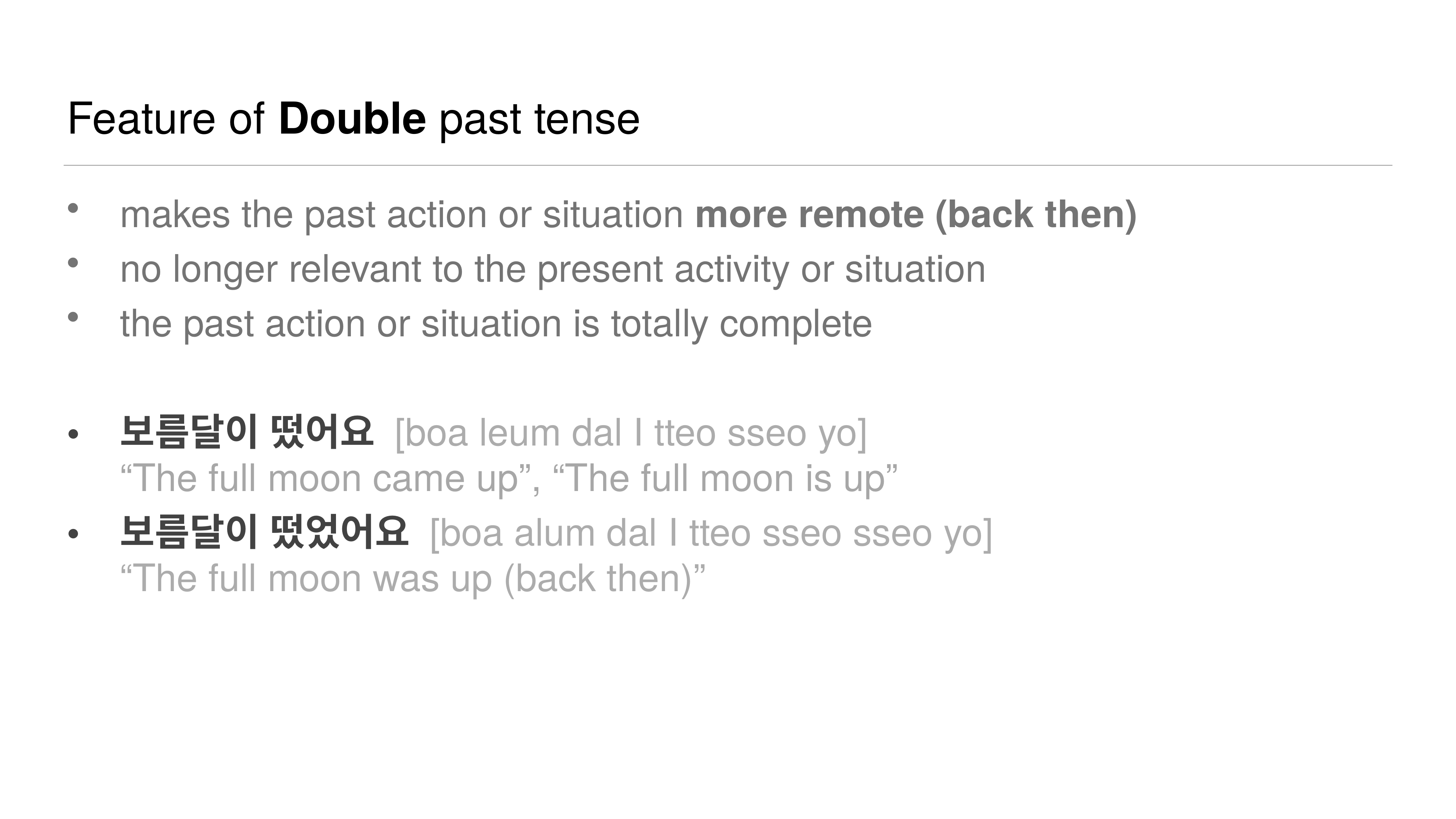

# Feature of Double past tense
makes the past action or situation more remote (back then)
no longer relevant to the present activity or situation
the past action or situation is totally complete

보름달이 떴어요 [boa leum dal I tteo sseo yo]
“The full moon came up”, “The full moon is up”
보름달이 떴었어요 [boa alum dal I tteo sseo sseo yo]
“The full moon was up (back then)”